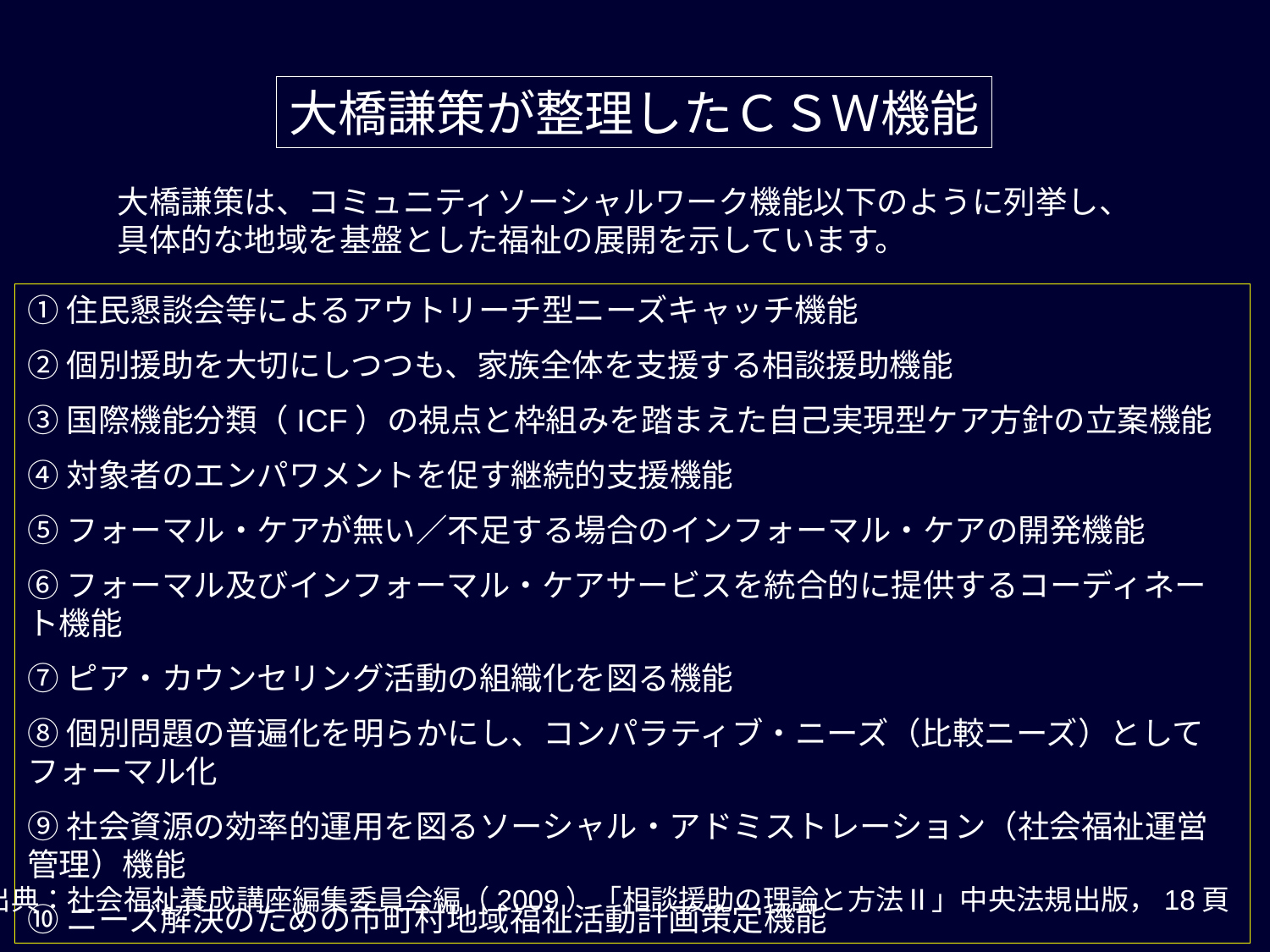

大橋謙策が整理したＣＳＷ機能
大橋謙策は、コミュニティソーシャルワーク機能以下のように列挙し、具体的な地域を基盤とした福祉の展開を示しています。
①住民懇談会等によるアウトリーチ型ニーズキャッチ機能

②個別援助を大切にしつつも、家族全体を支援する相談援助機能

③国際機能分類（ICF）の視点と枠組みを踏まえた自己実現型ケア方針の立案機能

④対象者のエンパワメントを促す継続的支援機能

⑤フォーマル・ケアが無い／不足する場合のインフォーマル・ケアの開発機能

⑥フォーマル及びインフォーマル・ケアサービスを統合的に提供するコーディネート機能

⑦ピア・カウンセリング活動の組織化を図る機能

⑧個別問題の普遍化を明らかにし、コンパラティブ・ニーズ（比較ニーズ）としてフォーマル化

⑨社会資源の効率的運用を図るソーシャル・アドミストレーション（社会福祉運営管理）機能

⑩ニーズ解決のための市町村地域福祉活動計画策定機能
出典：社会福祉養成講座編集委員会編（2009）「相談援助の理論と方法Ⅱ」中央法規出版，18頁